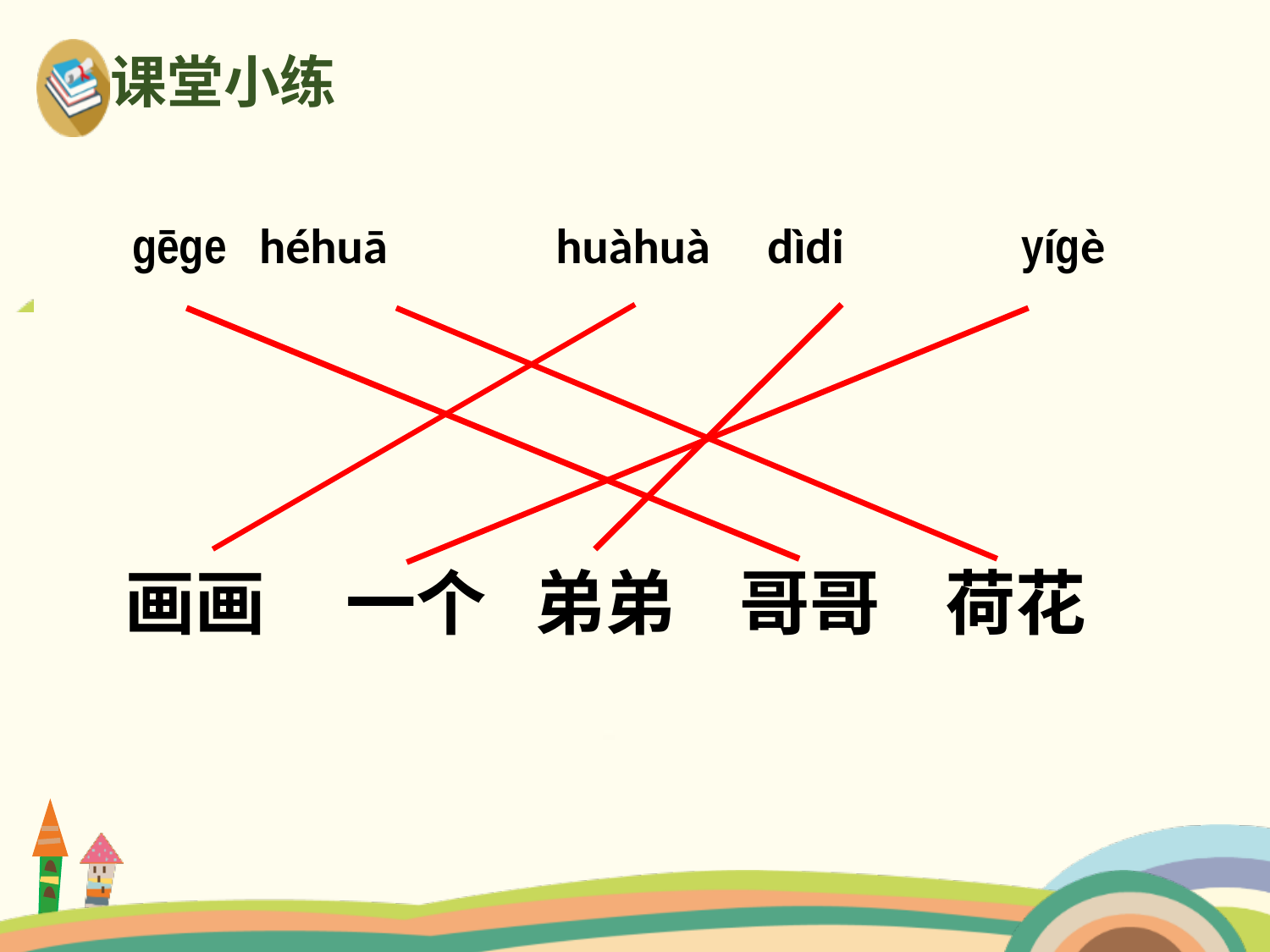

课堂小练
gēge	héhuā               huàhuà	dìdi		yígè

画画     一个   弟弟    哥哥    荷花